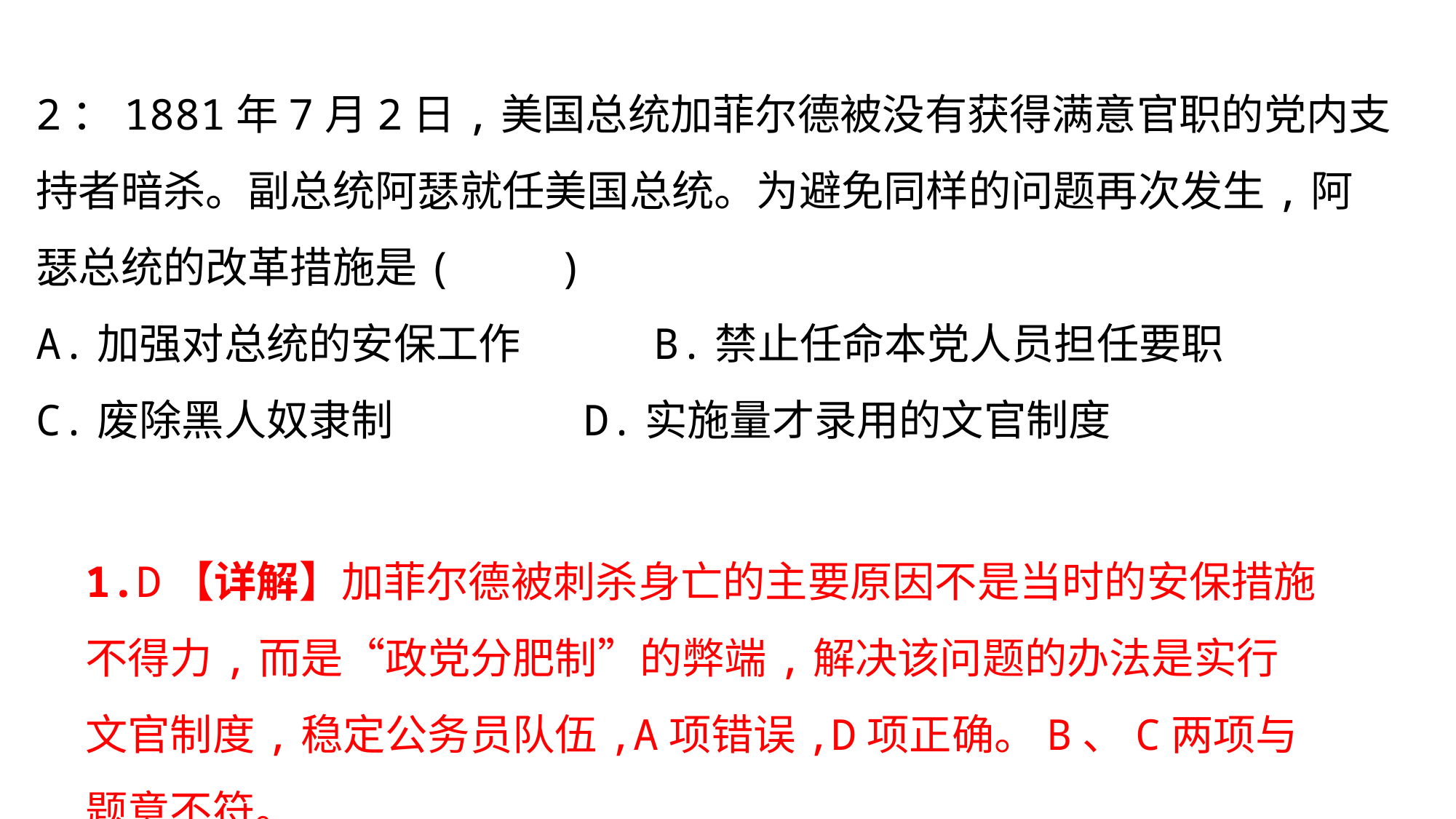

2：1881年7月2日,美国总统加菲尔德被没有获得满意官职的党内支持者暗杀。副总统阿瑟就任美国总统。为避免同样的问题再次发生,阿瑟总统的改革措施是(　　)
A.加强对总统的安保工作             B.禁止任命本党人员担任要职
C.废除黑人奴隶制                   D.实施量才录用的文官制度
1.D【详解】加菲尔德被刺杀身亡的主要原因不是当时的安保措施不得力,而是“政党分肥制”的弊端,解决该问题的办法是实行文官制度,稳定公务员队伍,A项错误,D项正确。B、C两项与题意不符。